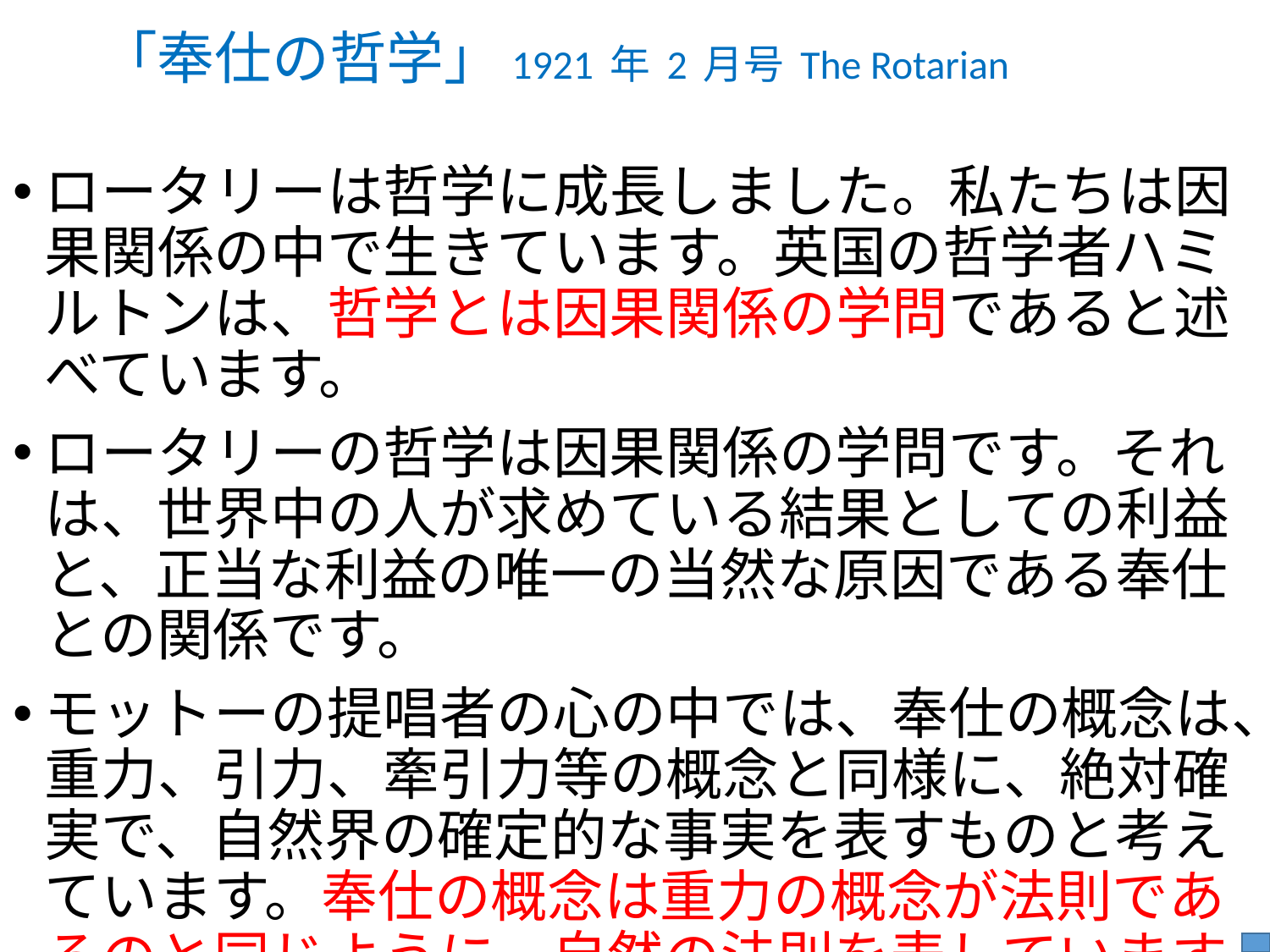

# 「奉仕の哲学」1921 年 2 月号 The Rotarian
ロータリーは哲学に成長しました。私たちは因果関係の中で生きています。英国の哲学者ハミルトンは、哲学とは因果関係の学問であると述べています。
ロータリーの哲学は因果関係の学問です。それは、世界中の人が求めている結果としての利益と、正当な利益の唯一の当然な原因である奉仕との関係です。
モットーの提唱者の心の中では、奉仕の概念は、重力、引力、牽引力等の概念と同様に、絶対確実で、自然界の確定的な事実を表すものと考えています。奉仕の概念は重力の概念が法則であるのと同じように、自然の法則を表しています。